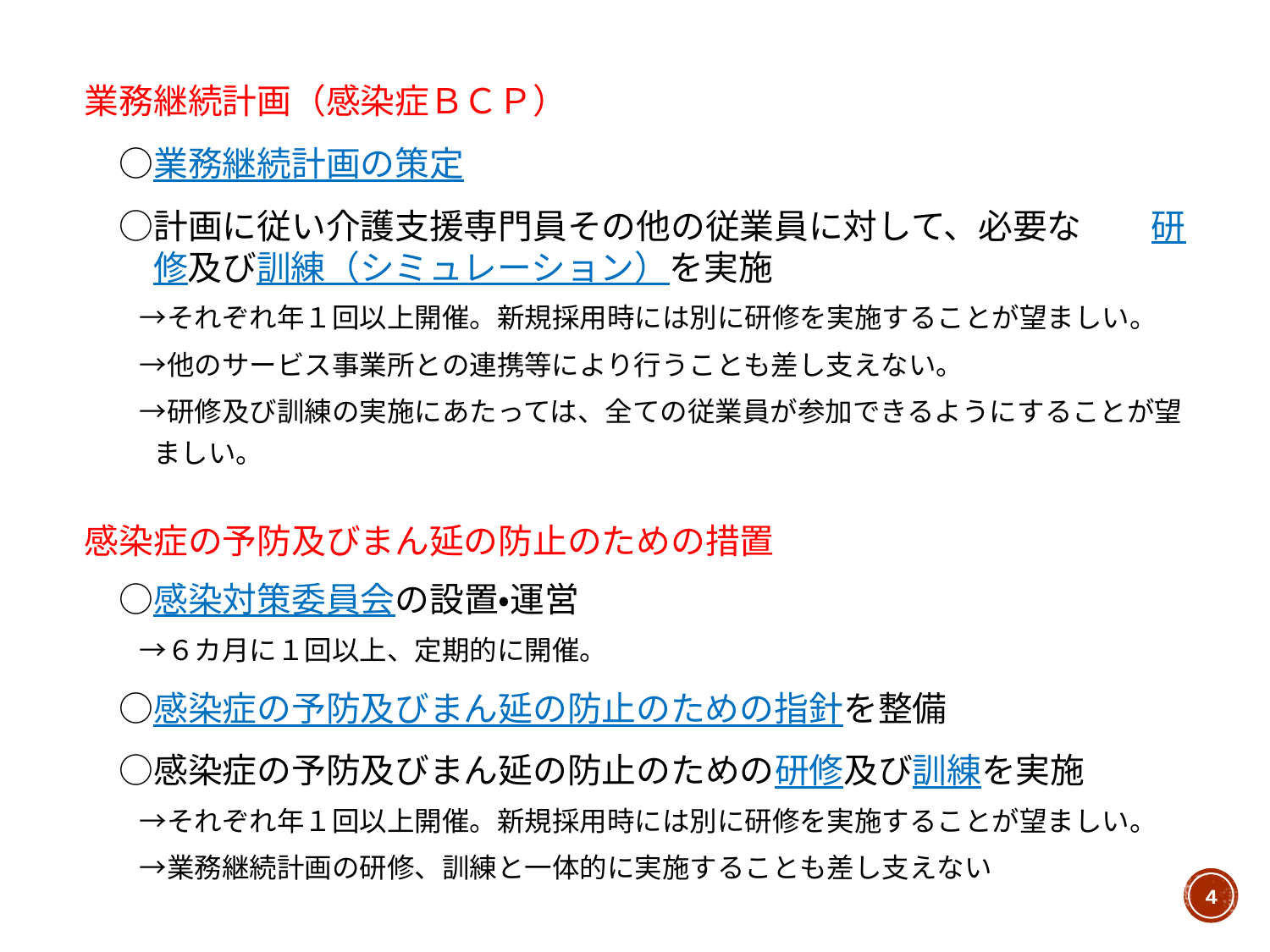

業務継続計画（感染症ＢＣＰ）
　○業務継続計画の策定
　○計画に従い介護支援専門員その他の従業員に対して、必要な　　研修及び訓練（シミュレーション）を実施
　　→それぞれ年１回以上開催。新規採用時には別に研修を実施することが望ましい。
　　→他のサービス事業所との連携等により行うことも差し支えない。
　　→研修及び訓練の実施にあたっては、全ての従業員が参加できるようにすることが望ましい。

感染症の予防及びまん延の防止のための措置
　○感染対策委員会の設置・運営
　　→６カ月に１回以上、定期的に開催。
　○感染症の予防及びまん延の防止のための指針を整備
　○感染症の予防及びまん延の防止のための研修及び訓練を実施
　　→それぞれ年１回以上開催。新規採用時には別に研修を実施することが望ましい。
　　→業務継続計画の研修、訓練と一体的に実施することも差し支えない
4